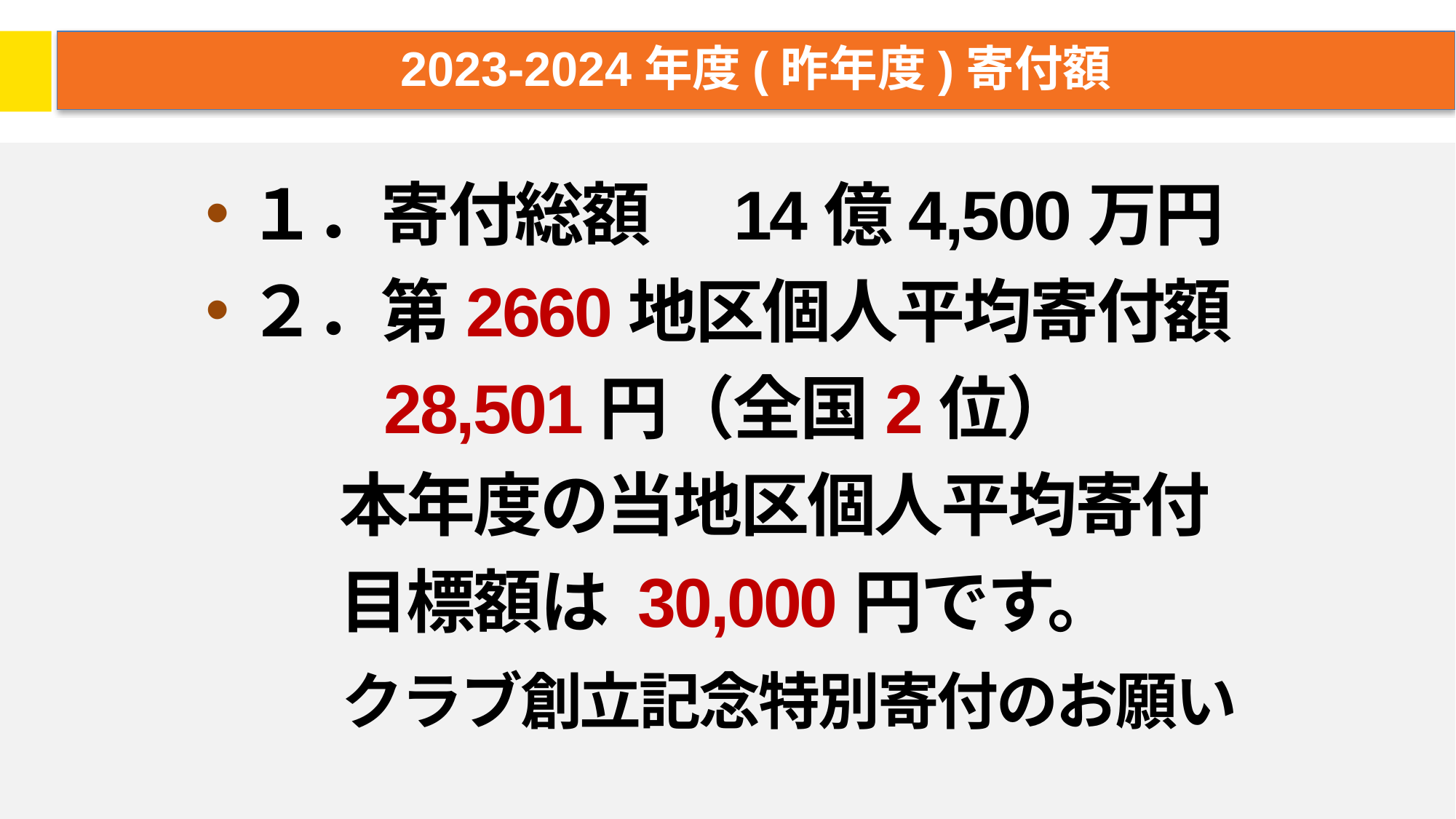

2023-2024年度(昨年度)寄付額
１．寄付総額　14億4,500万円
２．第2660地区個人平均寄付額
　　  28,501円（全国2位）
　　本年度の当地区個人平均寄付
　　目標額は 30,000円です。
　　クラブ創立記念特別寄付のお願い